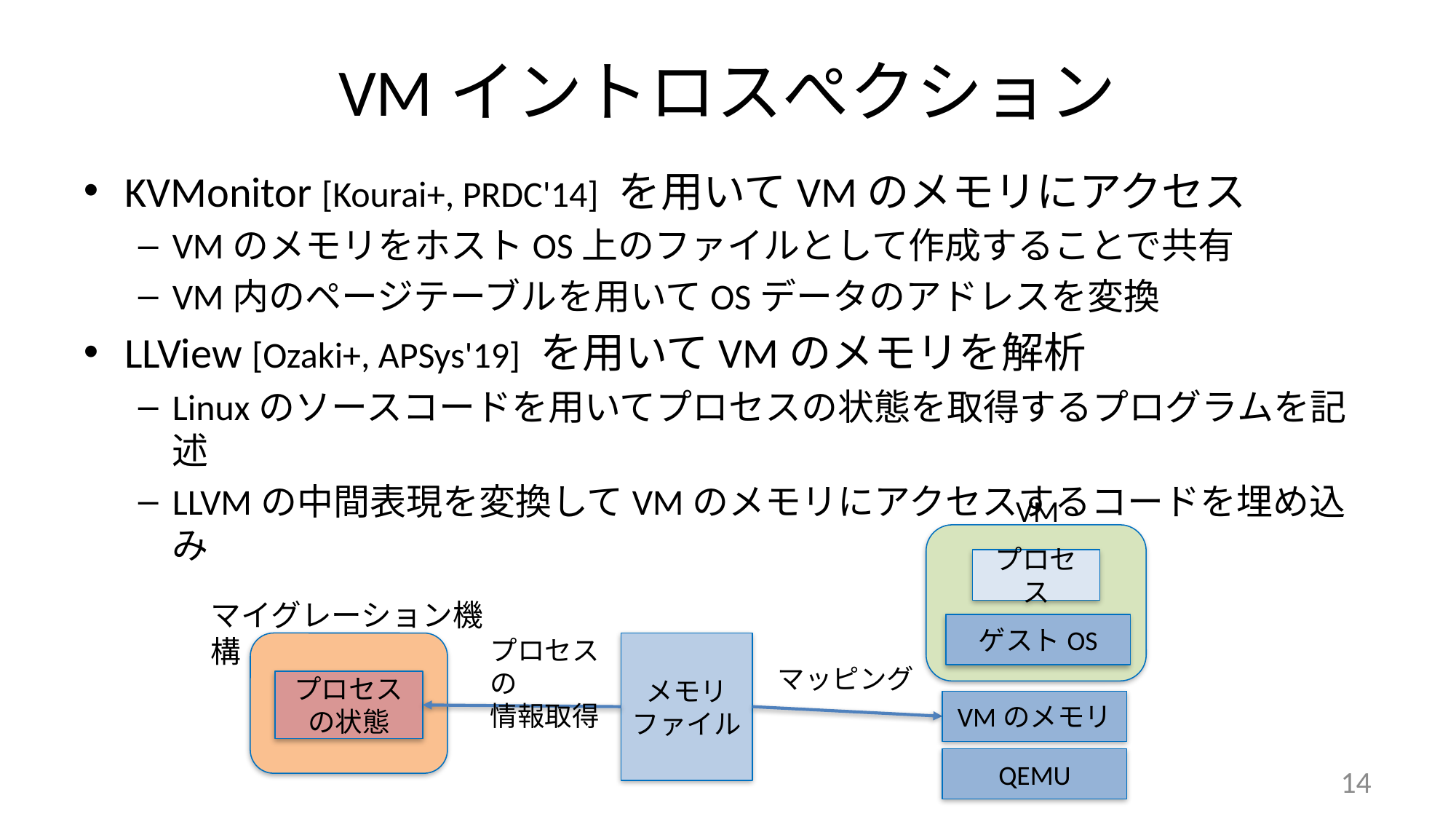

# VMイントロスぺクション
KVMonitor [Kourai+, PRDC'14] を用いてVMのメモリにアクセス
VMのメモリをホストOS上のファイルとして作成することで共有
VM内のページテーブルを用いてOSデータのアドレスを変換
LLView [Ozaki+, APSys'19] を用いてVMのメモリを解析
Linuxのソースコードを用いてプロセスの状態を取得するプログラムを記述
LLVMの中間表現を変換してVMのメモリにアクセスするコードを埋め込み
VM

プロセス
マイグレーション機構
ゲストOS
プロセスの
情報取得

メモリ
ファイル
マッピング
プロセスの状態
VMのメモリ
QEMU
14